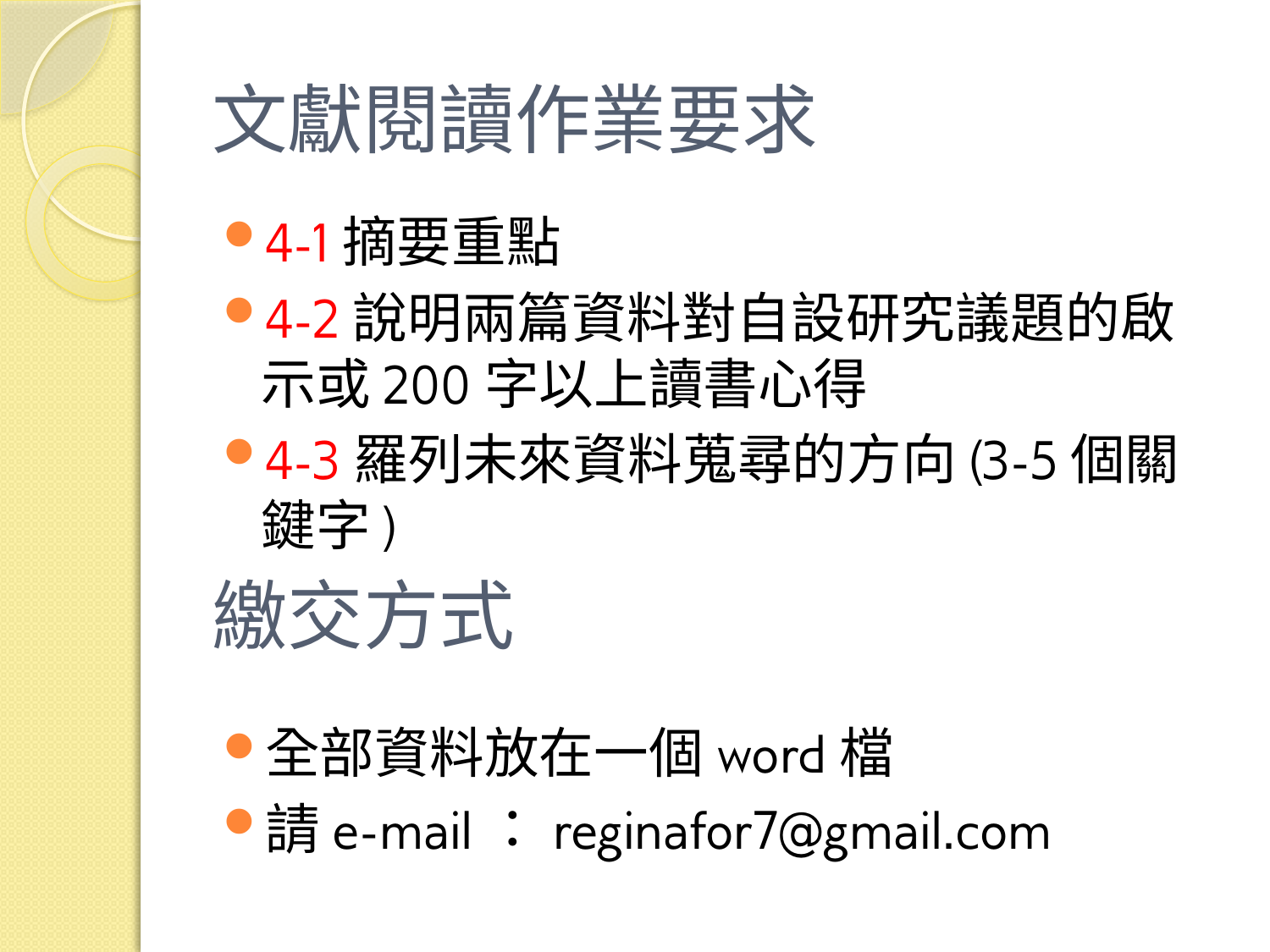

# 文獻閱讀作業要求
4-1摘要重點
4-2說明兩篇資料對自設研究議題的啟示或200字以上讀書心得
4-3羅列未來資料蒐尋的方向(3-5個關鍵字)

全部資料放在一個word檔
請e-mail：reginafor7@gmail.com
繳交方式